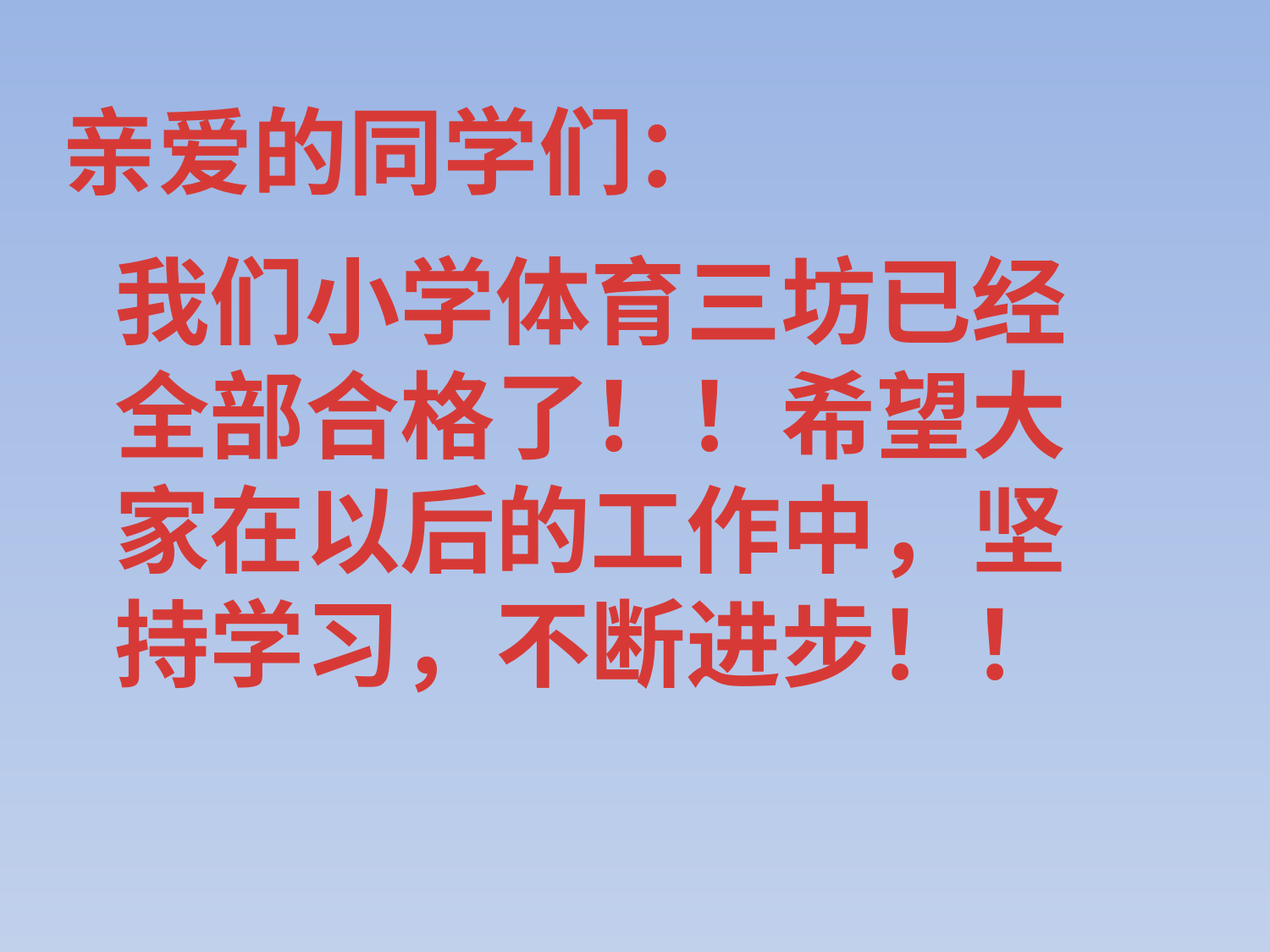

亲爱的同学们：
我们小学体育三坊已经
全部合格了！！希望大
家在以后的工作中，坚
持学习，不断进步！！